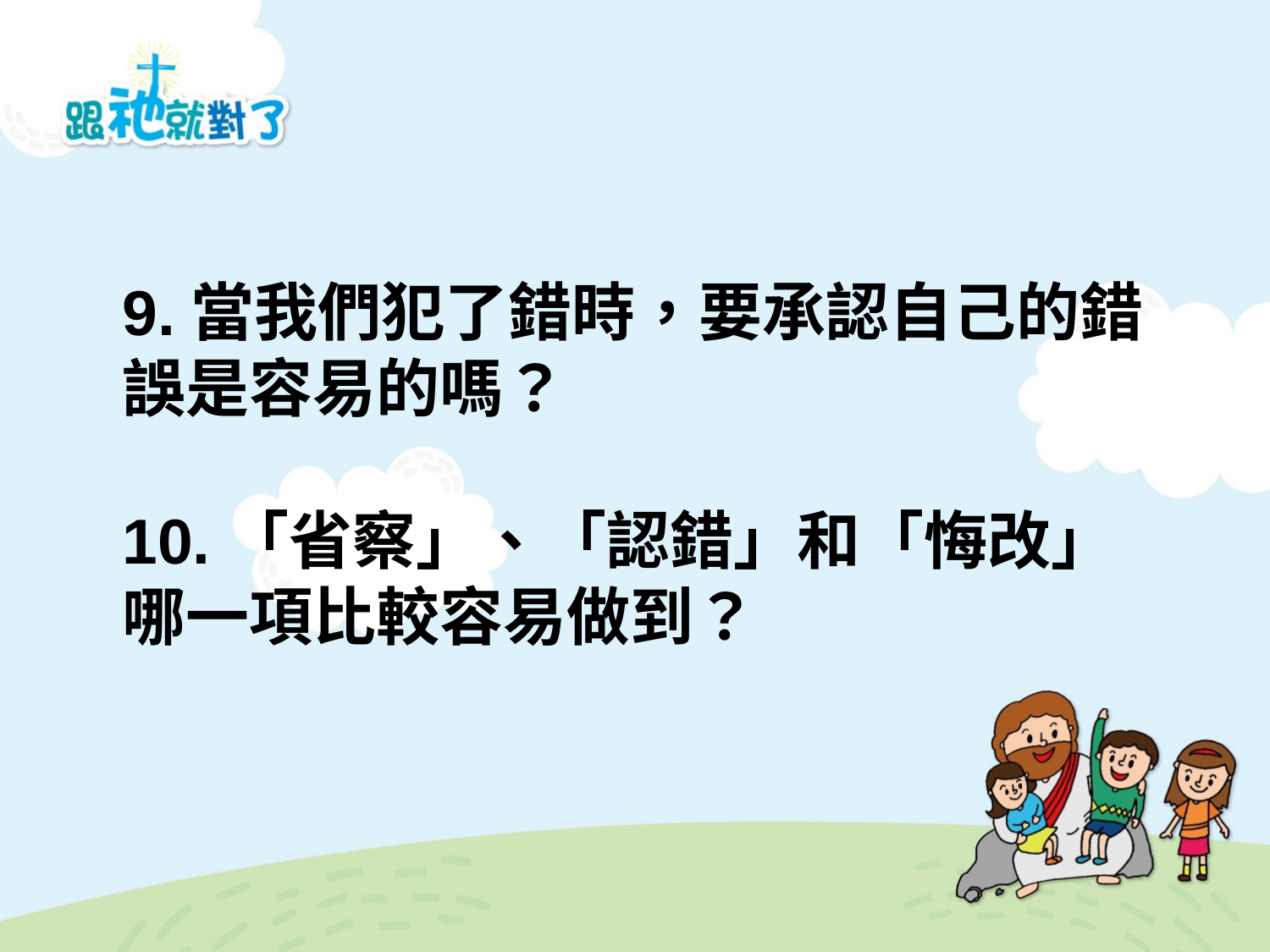

9.當我們犯了錯時，要承認自己的錯誤是容易的嗎？

10.「省察」、「認錯」和「悔改」哪一項比較容易做到？